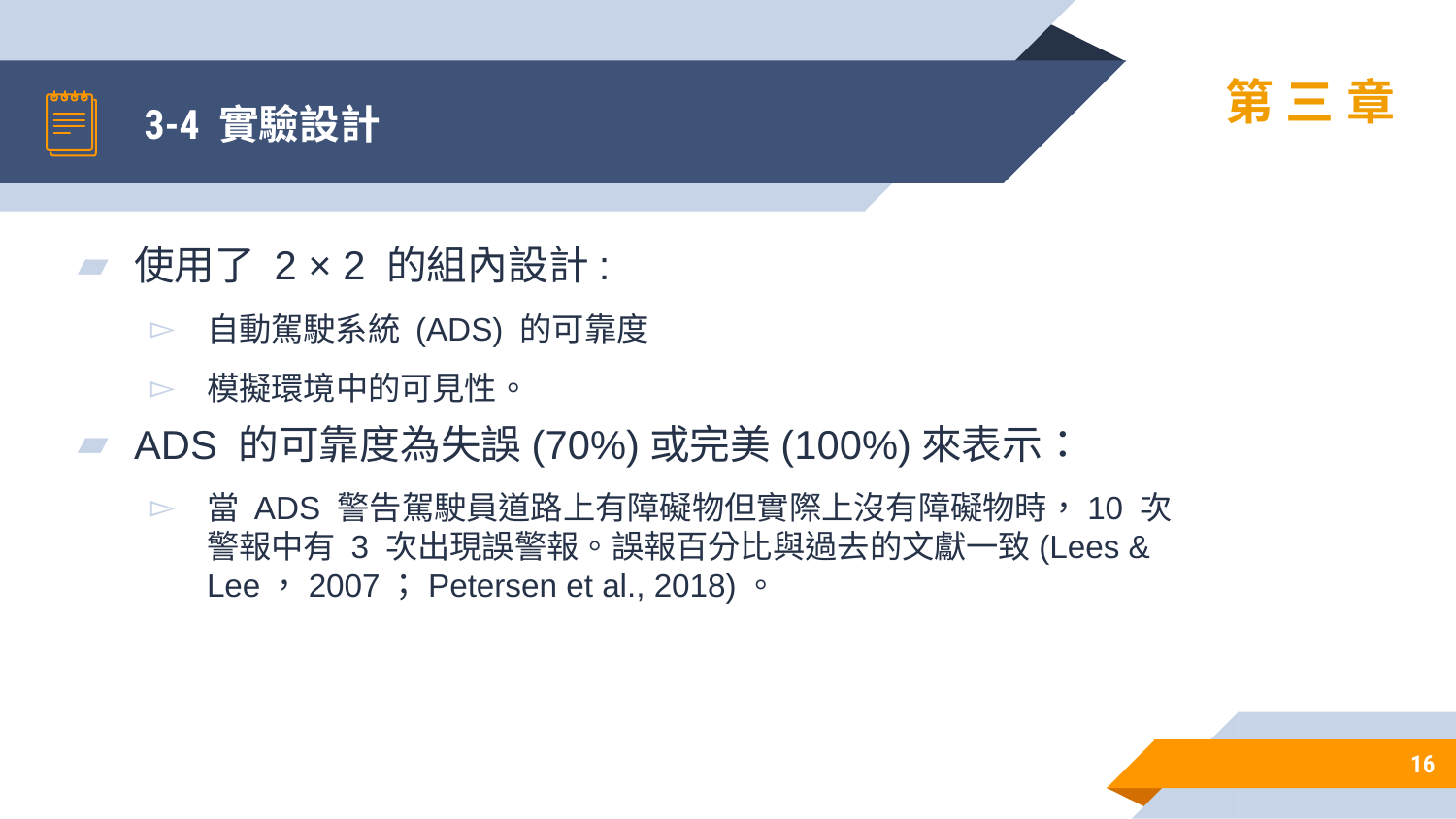

# 3-4 實驗設計
第三章

使用了 2 × 2 的組內設計:
自動駕駛系統 (ADS) 的可靠度
模擬環境中的可見性。
ADS 的可靠度為失誤(70%)或完美(100%)來表示：
當 ADS 警告駕駛員道路上有障礙物但實際上沒有障礙物時，10 次警報中有 3 次出現誤警報。誤報百分比與過去的文獻一致(Lees & Lee，2007；Petersen et al., 2018)。

16